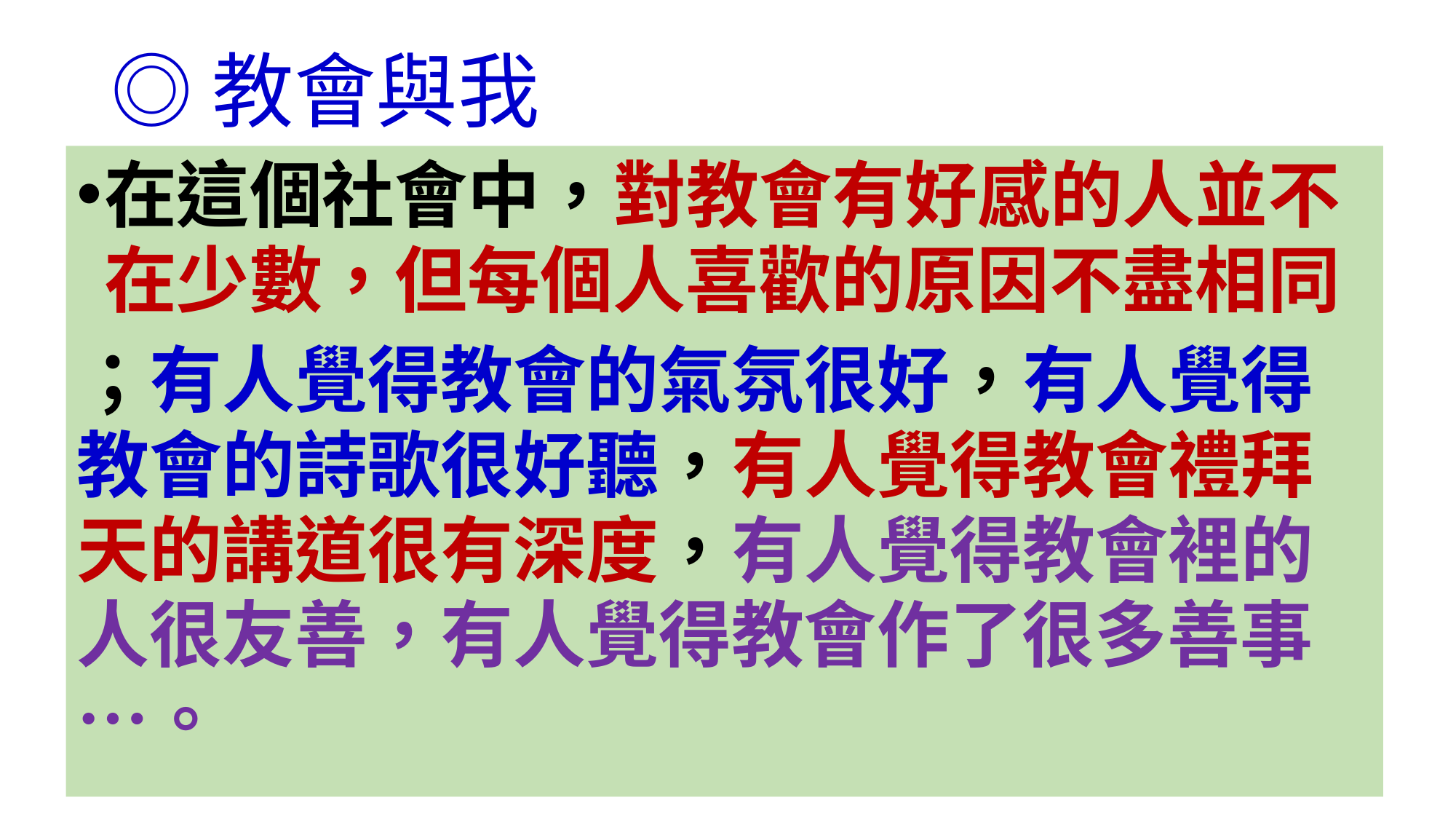

# ◎教會與我
在這個社會中，對教會有好感的人並不在少數，但每個人喜歡的原因不盡相同
；有人覺得教會的氣氛很好，有人覺得教會的詩歌很好聽，有人覺得教會禮拜天的講道很有深度，有人覺得教會裡的人很友善，有人覺得教會作了很多善事…。